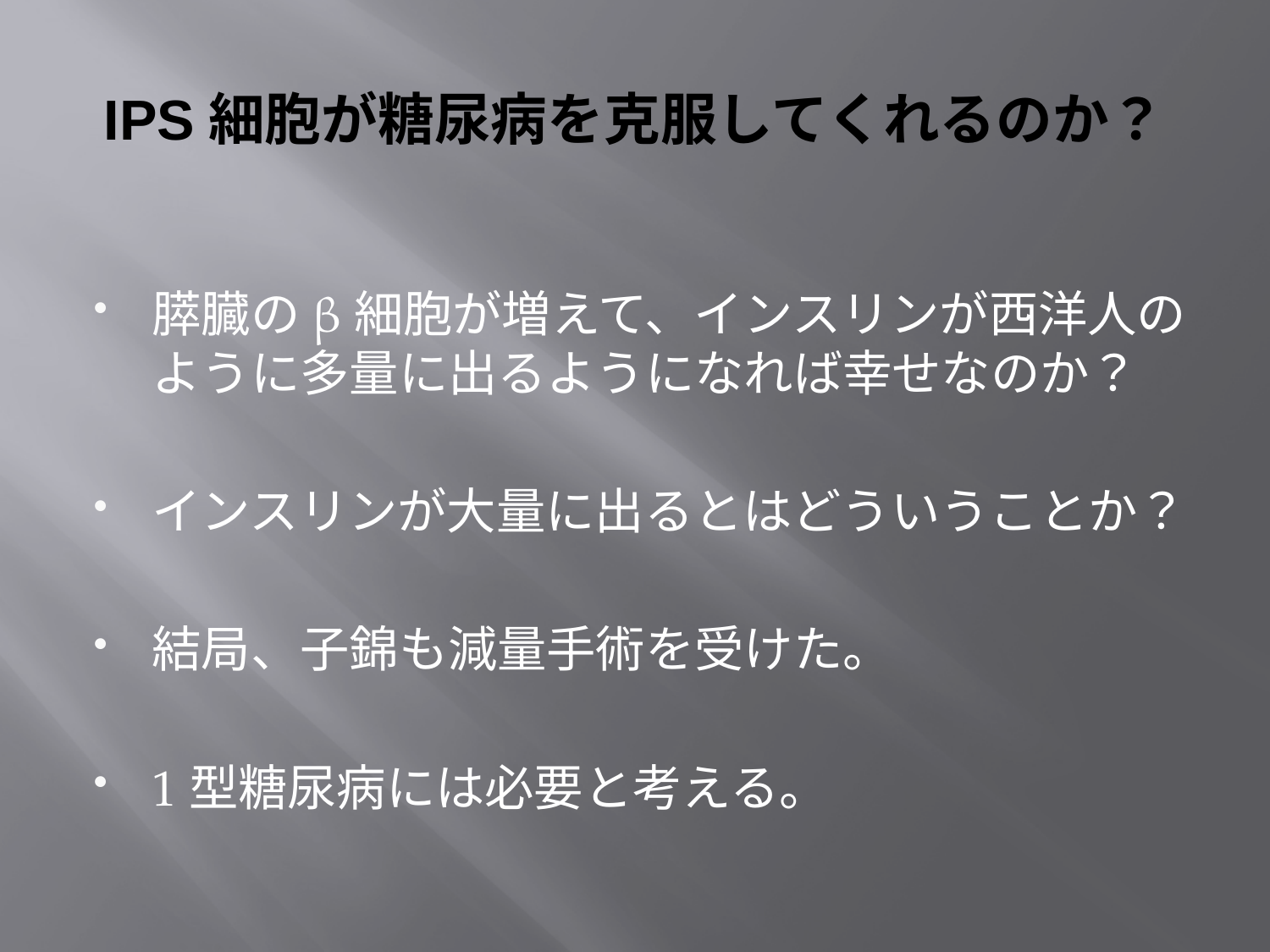

# IPS細胞が糖尿病を克服してくれるのか？
膵臓のβ細胞が増えて、インスリンが西洋人のように多量に出るようになれば幸せなのか？

インスリンが大量に出るとはどういうことか？

結局、子錦も減量手術を受けた。

1型糖尿病には必要と考える。